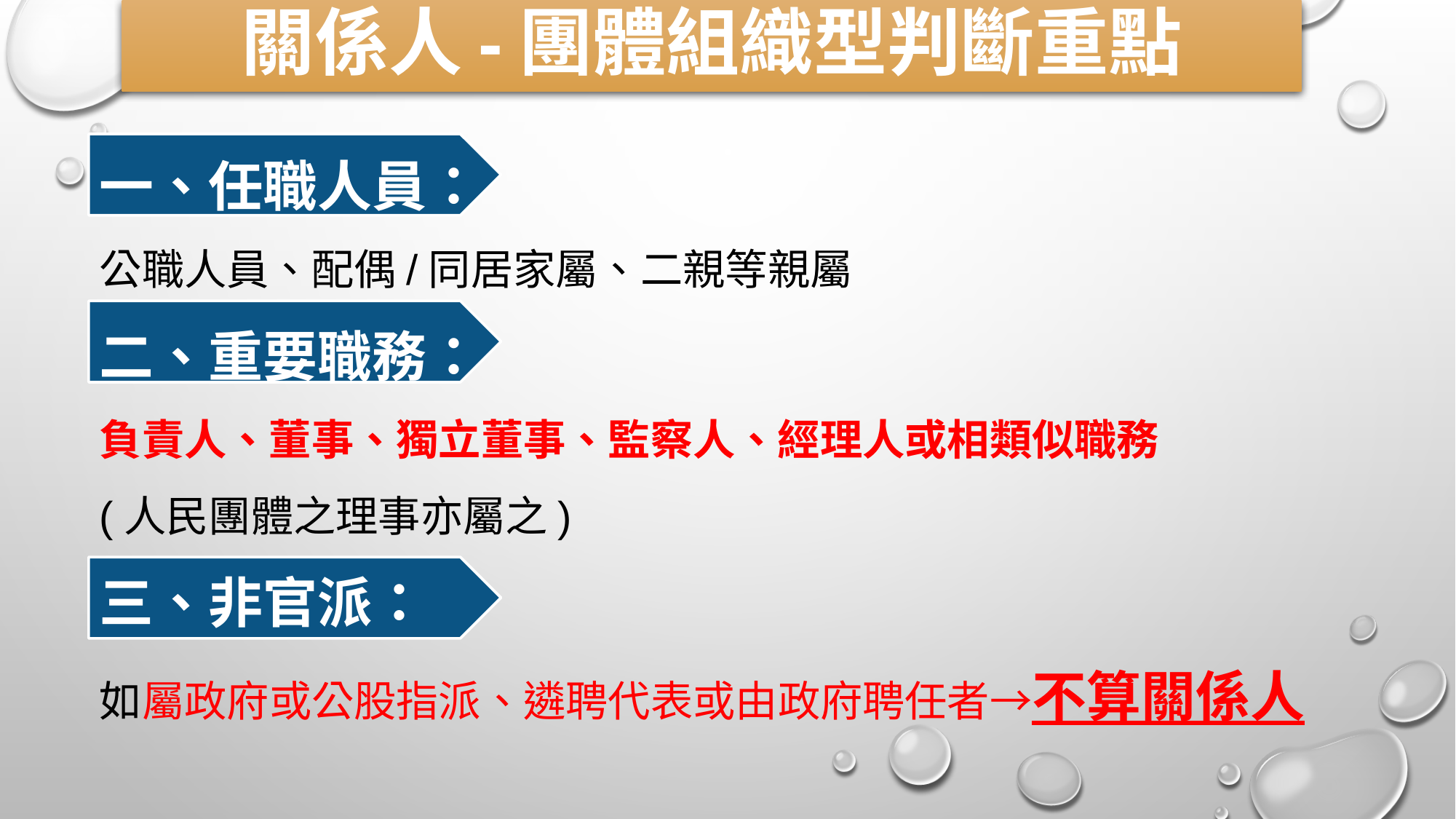

關係人-團體組織型判斷重點
#
一、任職人員：
公職人員、配偶/同居家屬、二親等親屬
二、重要職務：
負責人、董事、獨立董事、監察人、經理人或相類似職務
(人民團體之理事亦屬之)
三、非官派：
如屬政府或公股指派、遴聘代表或由政府聘任者→不算關係人